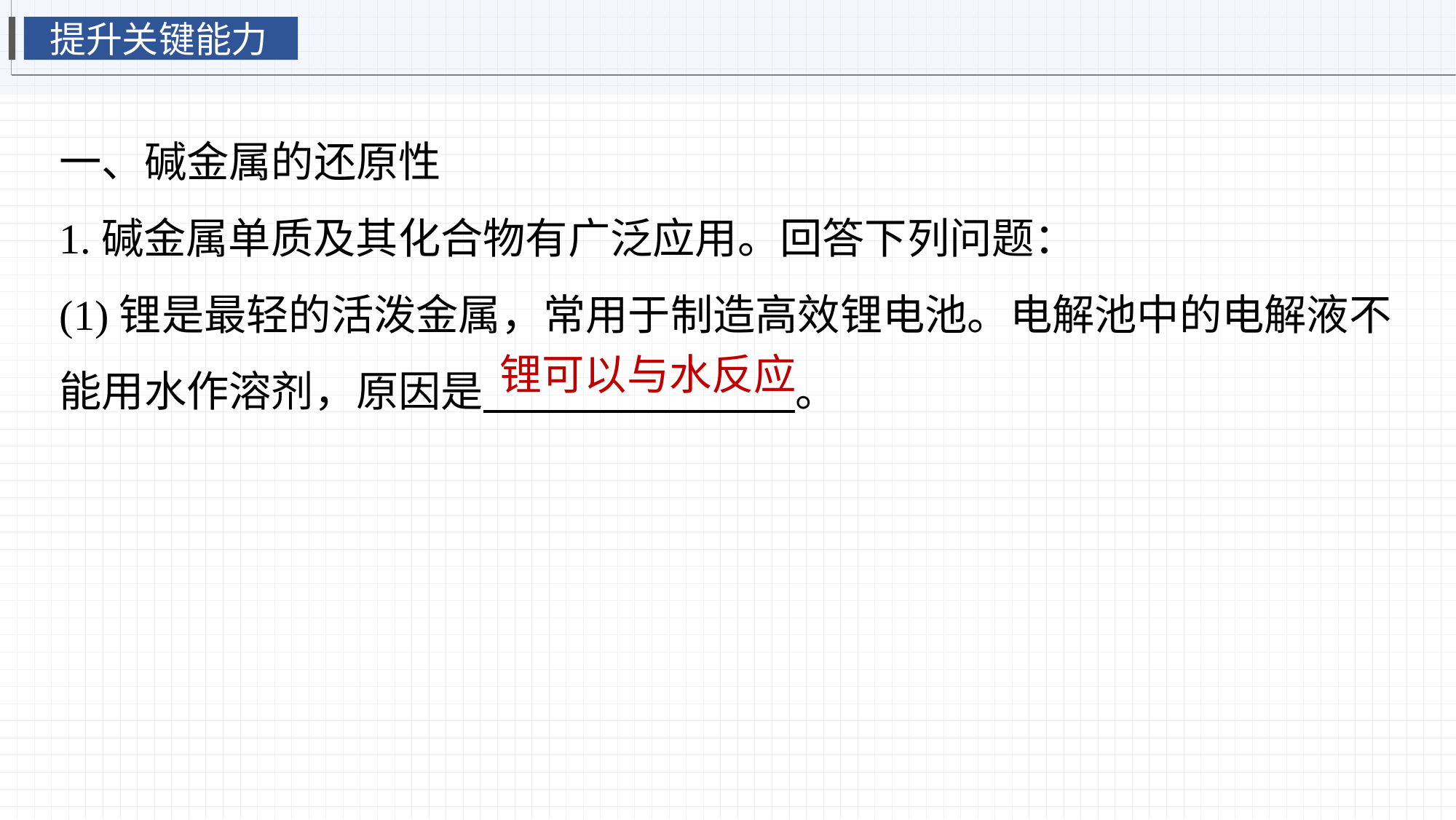

提升关键能力

一、碱金属的还原性
1.碱金属单质及其化合物有广泛应用。回答下列问题：
(1)锂是最轻的活泼金属，常用于制造高效锂电池。电解池中的电解液不能用水作溶剂，原因是　　               　　。
锂可以与水反应